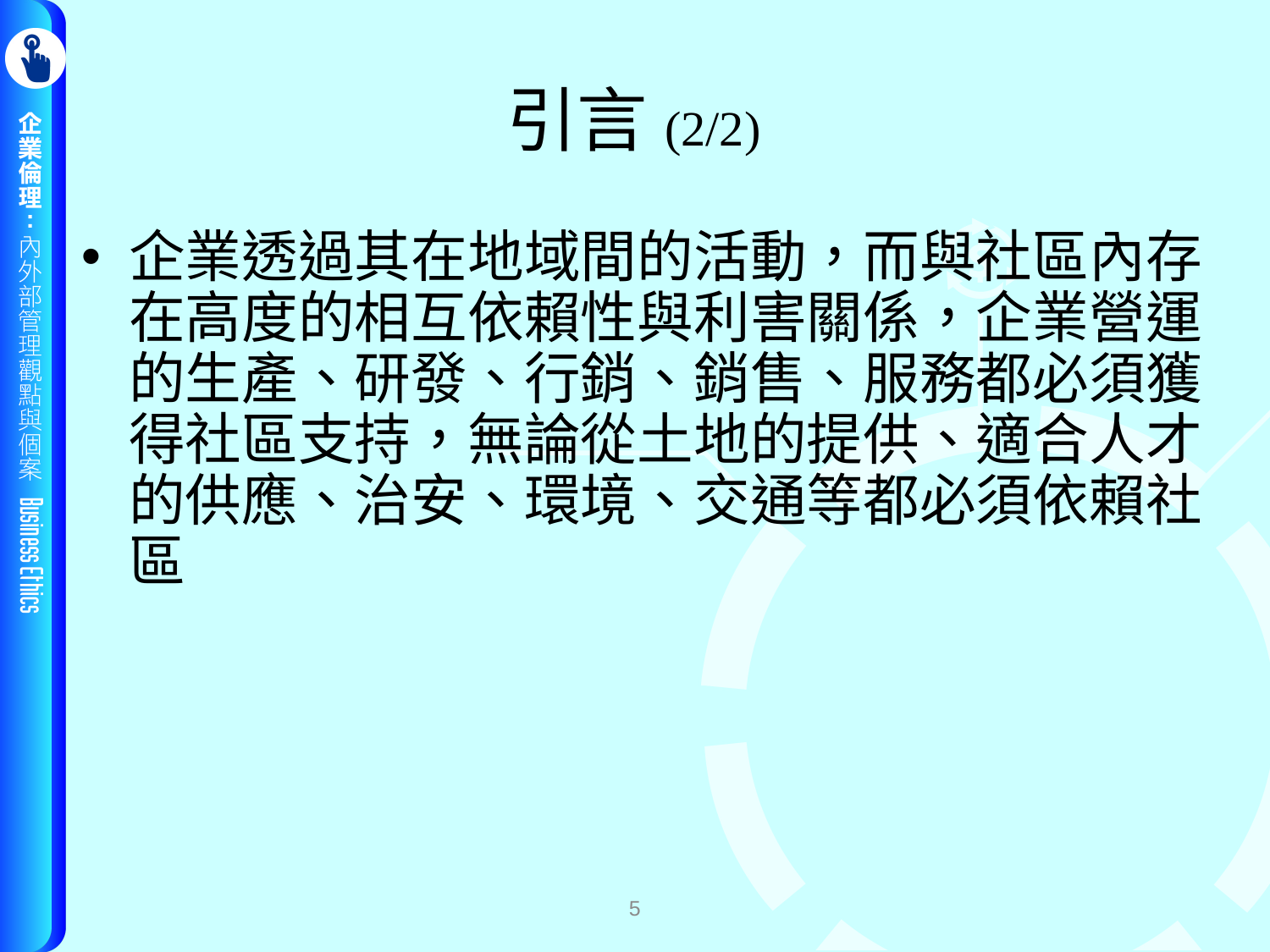

# 引言(2/2)
企業透過其在地域間的活動，而與社區內存在高度的相互依賴性與利害關係，企業營運的生產、研發、行銷、銷售、服務都必須獲得社區支持，無論從土地的提供、適合人才的供應、治安、環境、交通等都必須依賴社區
5